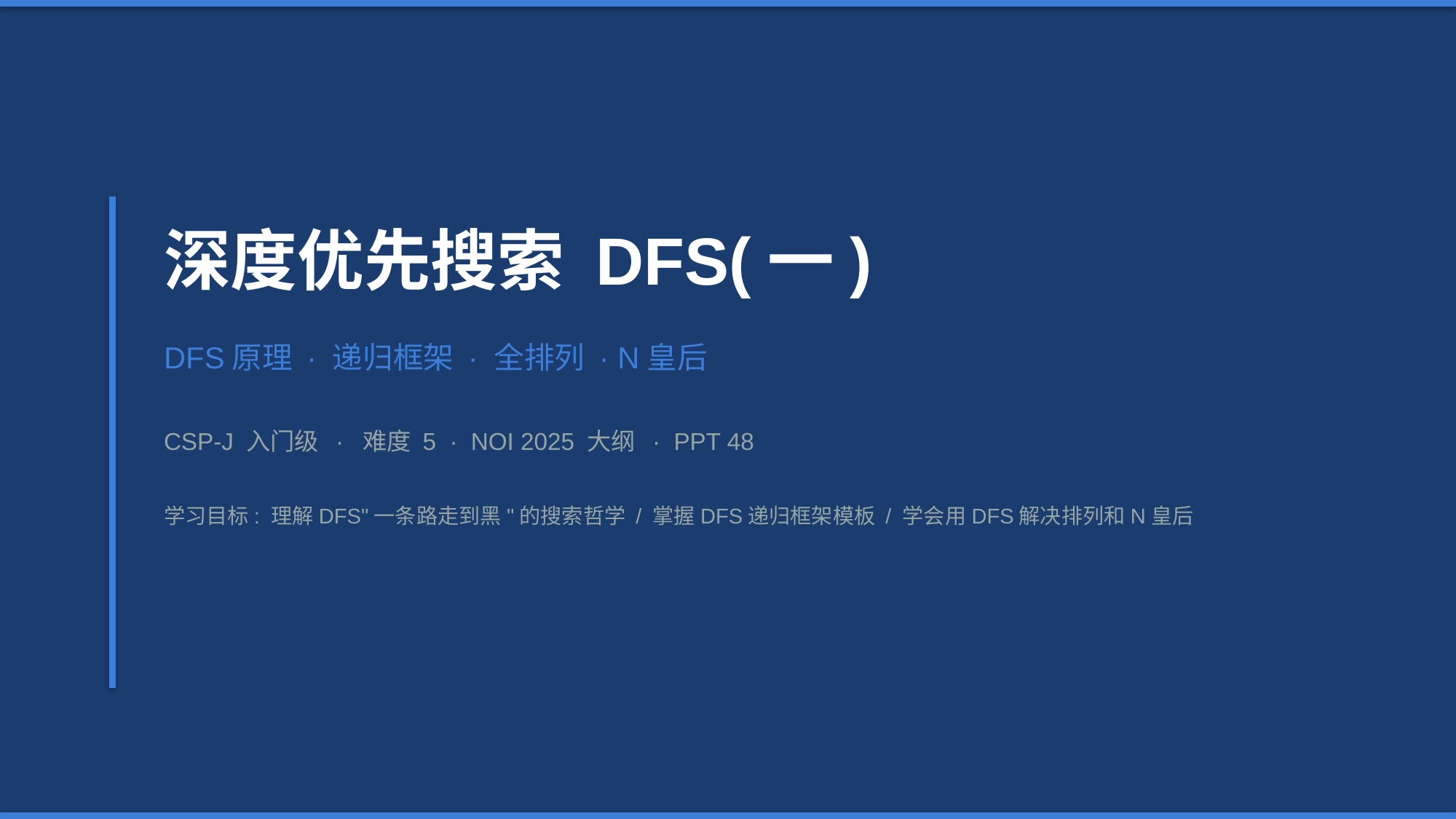

深度优先搜索 DFS(一)
DFS原理 · 递归框架 · 全排列 · N皇后
CSP-J 入门级  ·  难度 5  ·  NOI 2025 大纲  ·  PPT 48
学习目标: 理解DFS"一条路走到黑"的搜索哲学 / 掌握DFS递归框架模板 / 学会用DFS解决排列和N皇后